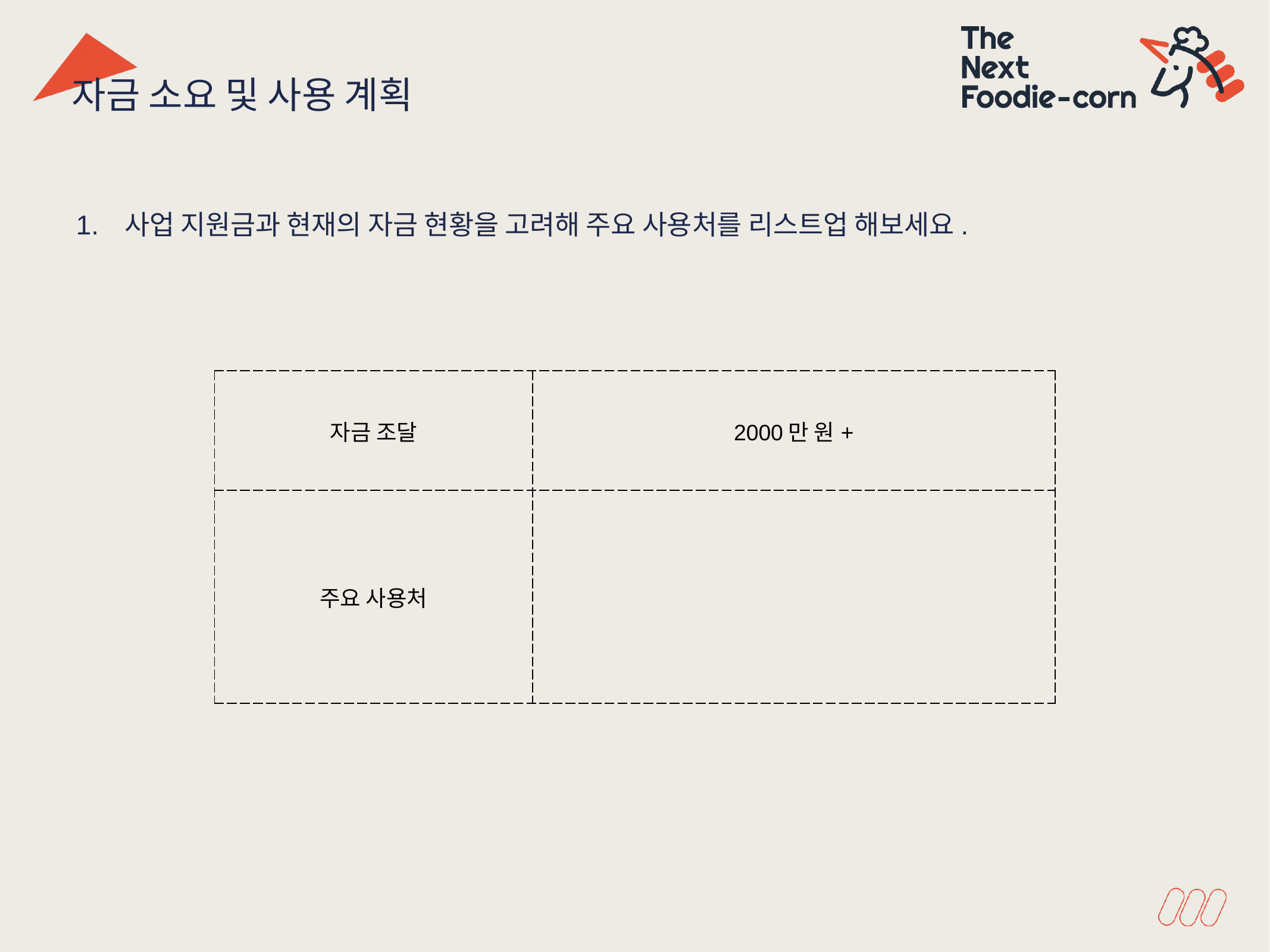

자금 소요 및 사용 계획
사업 지원금과 현재의 자금 현황을 고려해 주요 사용처를 리스트업 해보세요.
| 자금 조달 | 2000만 원+ |
| --- | --- |
| 주요 사용처 |  |
11